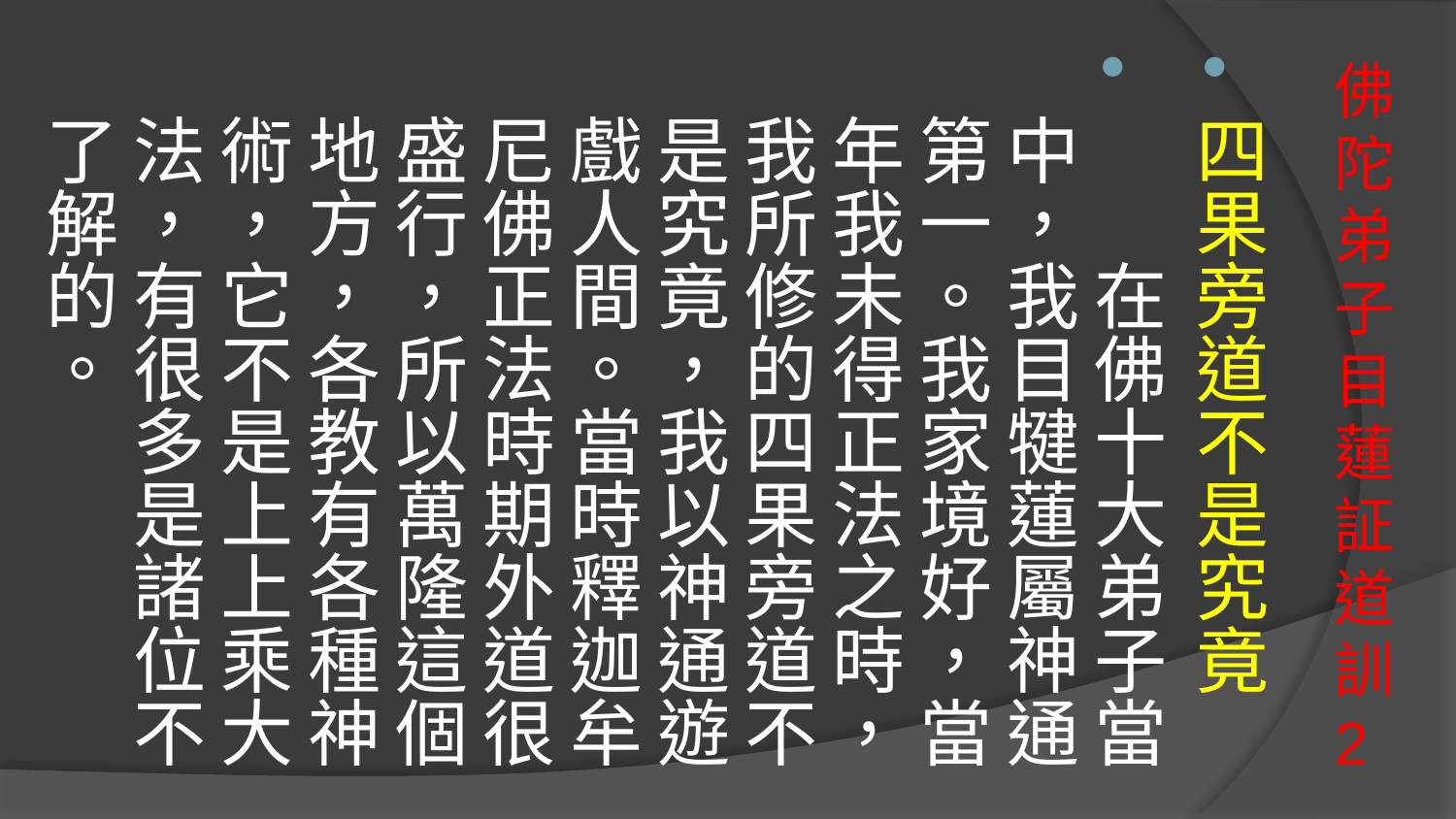

四果旁道不是究竟
　　在佛十大弟子當中，我目犍蓮屬神通第一。我家境好，當年我未得正法之時，我所修的四果旁道不是究竟，我以神通遊戲人間。當時釋迦牟尼佛正法時期外道很盛行，所以萬隆這個地方，各教有各種神術，它不是上上乘大法，有很多是諸位不了解的。
# 佛陀弟子目蓮証道訓2